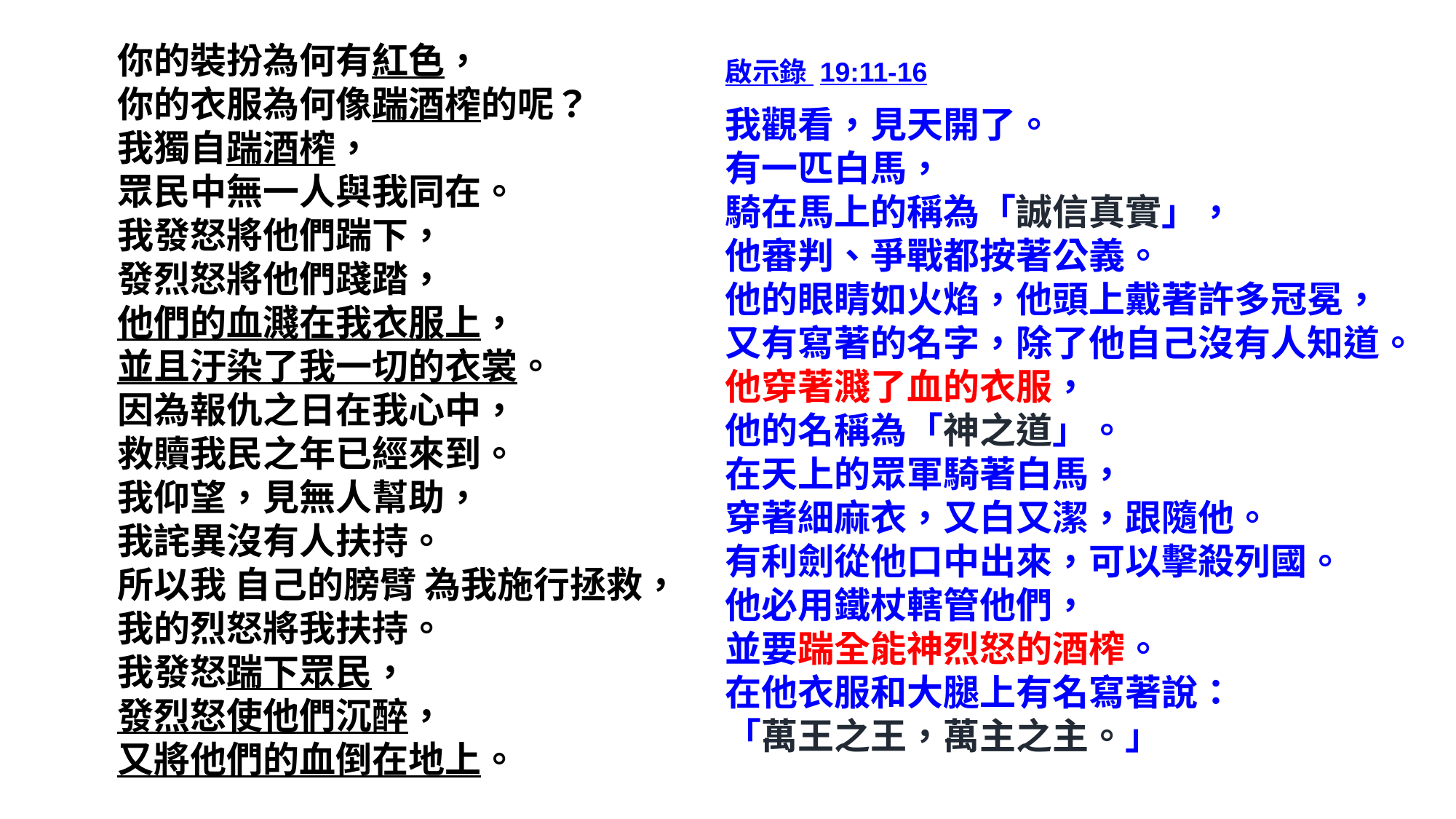

你的裝扮為何有紅色，
你的衣服為何像踹酒榨的呢？
我獨自踹酒榨，
眾民中無一人與我同在。
我發怒將他們踹下，
發烈怒將他們踐踏，
他們的血濺在我衣服上，
並且汙染了我一切的衣裳。
因為報仇之日在我心中，
救贖我民之年已經來到。
我仰望，見無人幫助，
我詫異沒有人扶持。
所以我 自己的膀臂 為我施行拯救，我的烈怒將我扶持。
我發怒踹下眾民，
發烈怒使他們沉醉，
又將他們的血倒在地上。
啟示錄 19:11-16

我觀看，見天開了。
有一匹白馬，
騎在馬上的稱為「誠信真實」，
他審判、爭戰都按著公義。
他的眼睛如火焰，他頭上戴著許多冠冕，
又有寫著的名字，除了他自己沒有人知道。
他穿著濺了血的衣服，
他的名稱為「神之道」。
在天上的眾軍騎著白馬，
穿著細麻衣，又白又潔，跟隨他。
有利劍從他口中出來，可以擊殺列國。
他必用鐵杖轄管他們，
並要踹全能神烈怒的酒榨。
在他衣服和大腿上有名寫著說：
「萬王之王，萬主之主。」